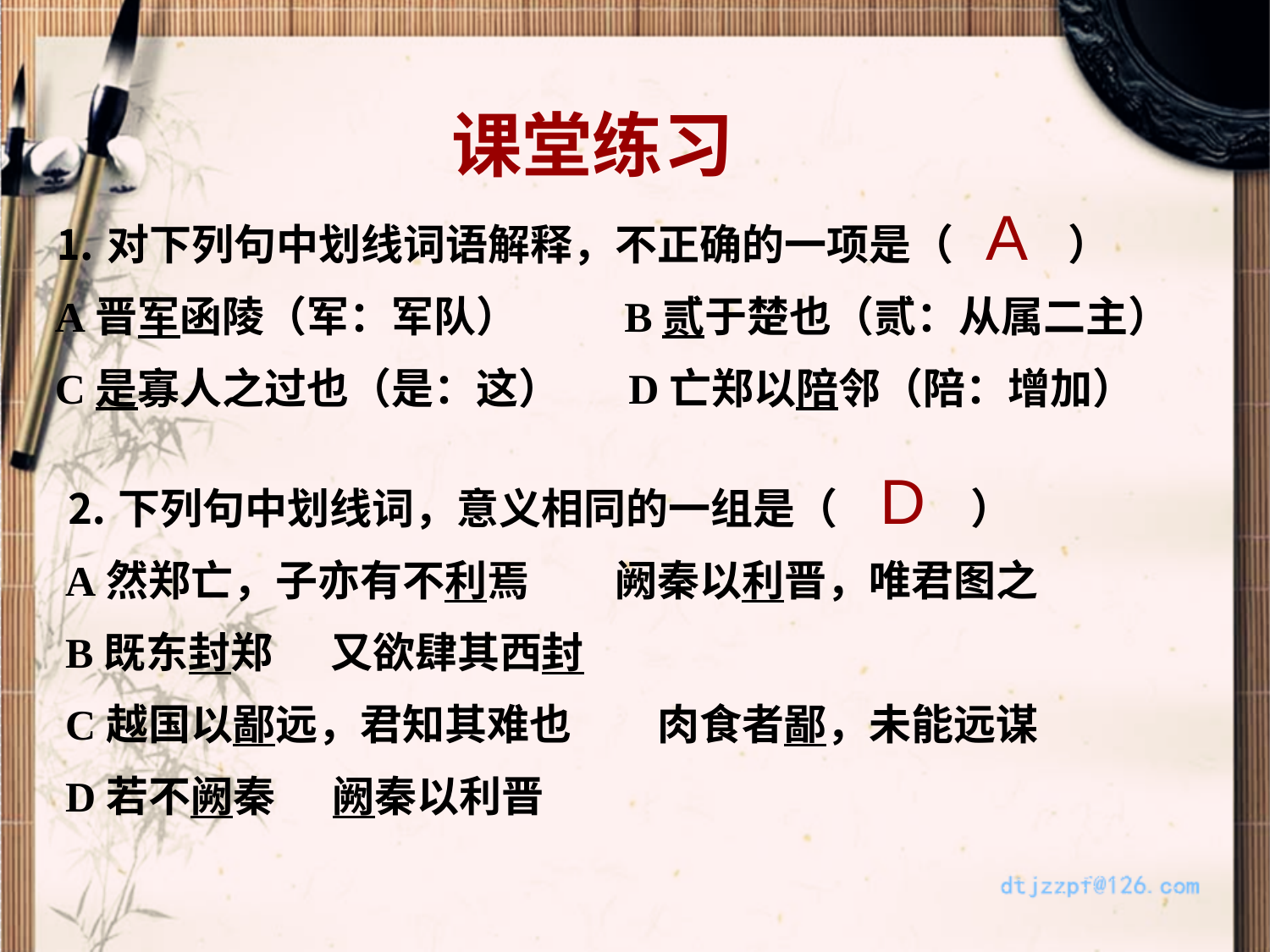

课堂练习
A
⒈对下列句中划线词语解释，不正确的一项是（            ）
A晋军函陵（军：军队）          B贰于楚也（贰：从属二主）
C是寡人之过也（是：这）      D亡郑以陪邻（陪：增加）
D
⒉下列句中划线词，意义相同的一组是（              ）
A然郑亡，子亦有不利焉         阙秦以利晋，唯君图之
B既东封郑      又欲肆其西封
C越国以鄙远，君知其难也         肉食者鄙，未能远谋
D若不阙秦      阙秦以利晋